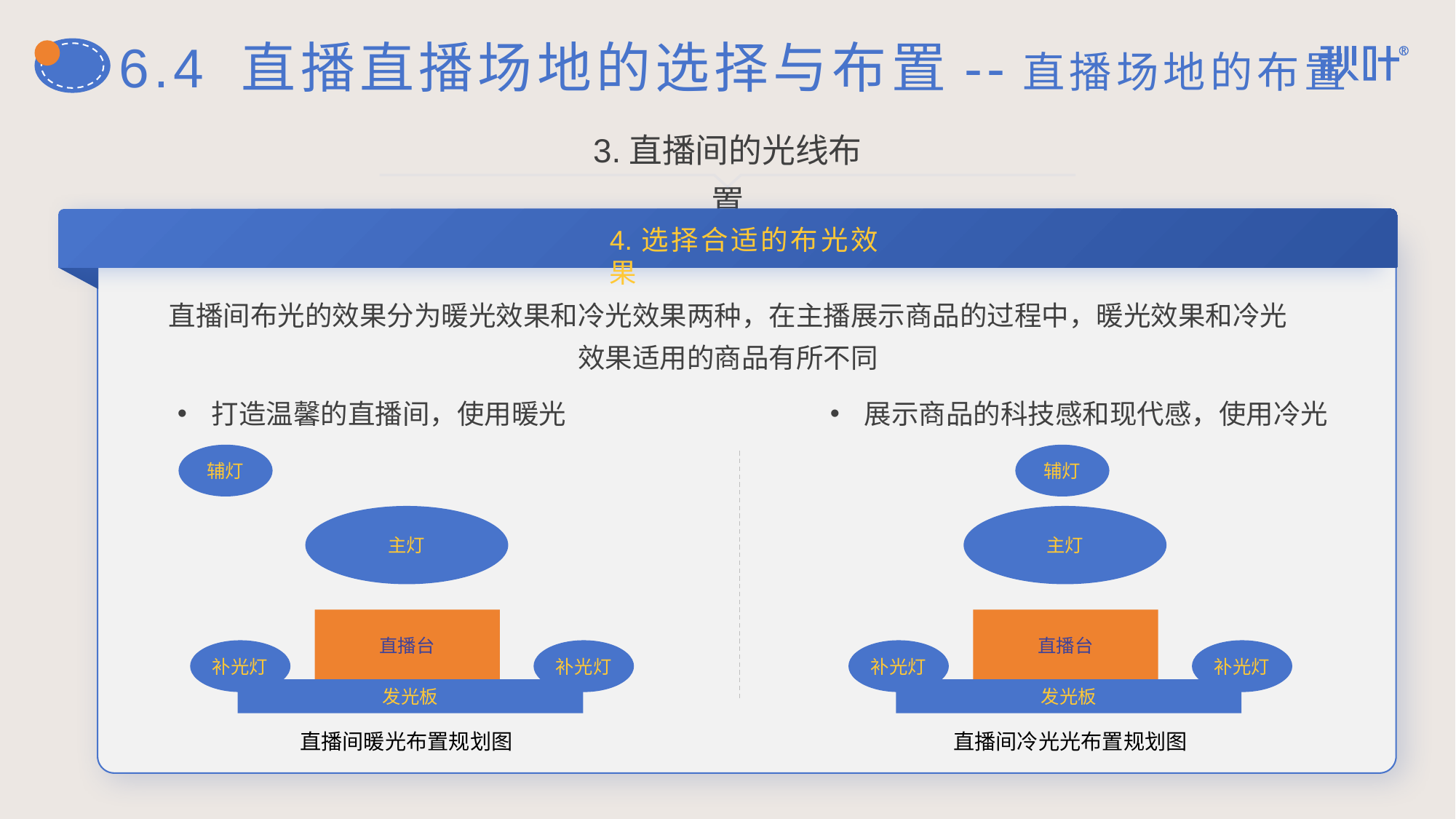

# 6.4 直播直播场地的选择与布置--直播场地的布置
3.直播间的光线布置

4.选择合适的布光效果

直播间布光的效果分为暖光效果和冷光效果两种，在主播展示商品的过程中，暖光效果和冷光效果适用的商品有所不同
打造温馨的直播间，使用暖光
展示商品的科技感和现代感，使用冷光
辅灯
主灯
直播台
补光灯
补光灯
发光板
辅灯
主灯
直播台
补光灯
补光灯
发光板
直播间暖光布置规划图
直播间冷光光布置规划图